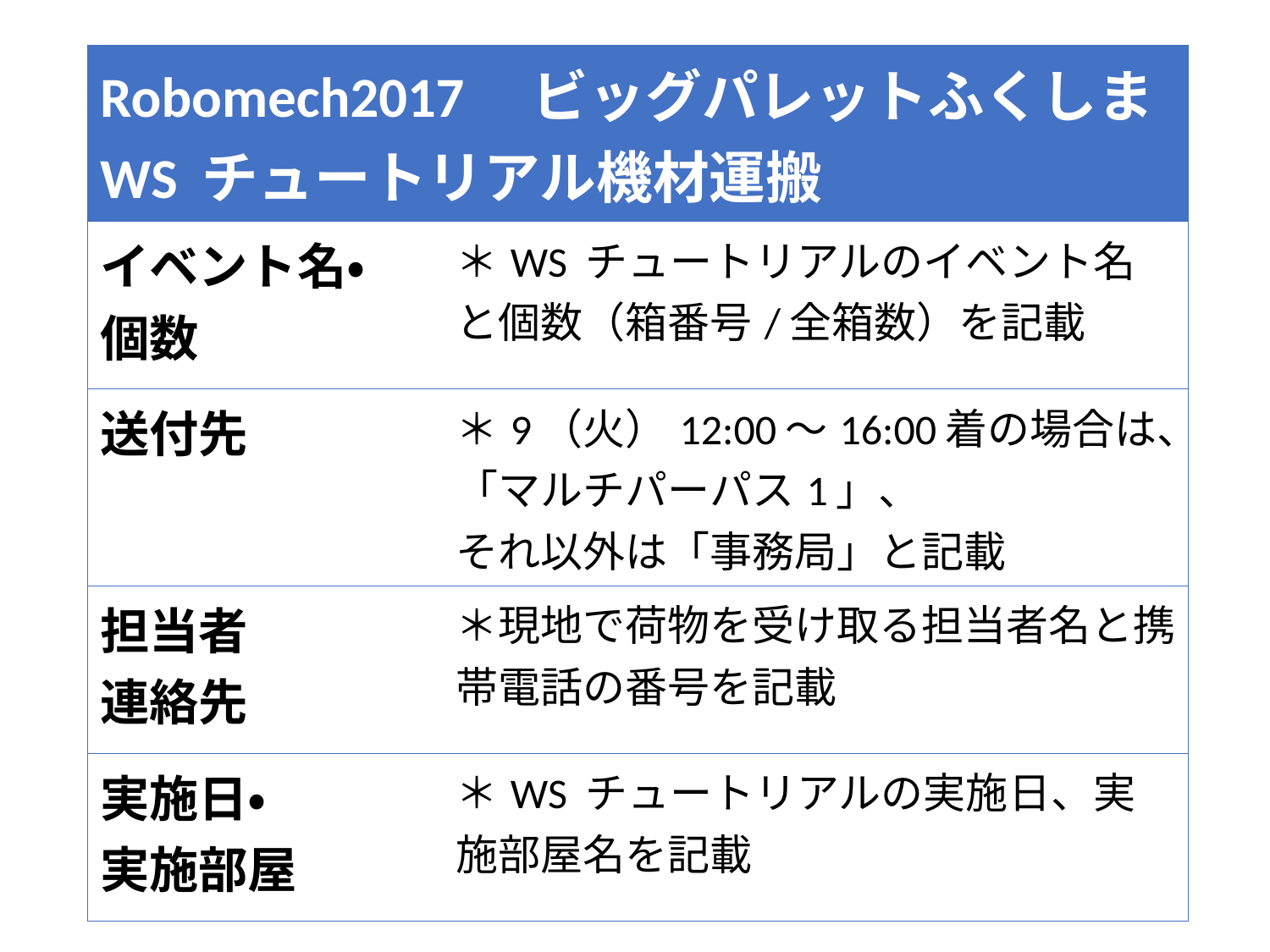

| Robomech2017　ビッグパレットふくしま WS チュートリアル機材運搬 |  |
| --- | --- |
| イベント名・ 個数 | ＊WS チュートリアルのイベント名と個数（箱番号/全箱数）を記載 |
| 送付先 | ＊9（火）12:00～16:00着の場合は、「マルチパーパス1」、 それ以外は「事務局」と記載 |
| 担当者 連絡先 | ＊現地で荷物を受け取る担当者名と携帯電話の番号を記載 |
| 実施日・ 実施部屋 | ＊WS チュートリアルの実施日、実施部屋名を記載 |